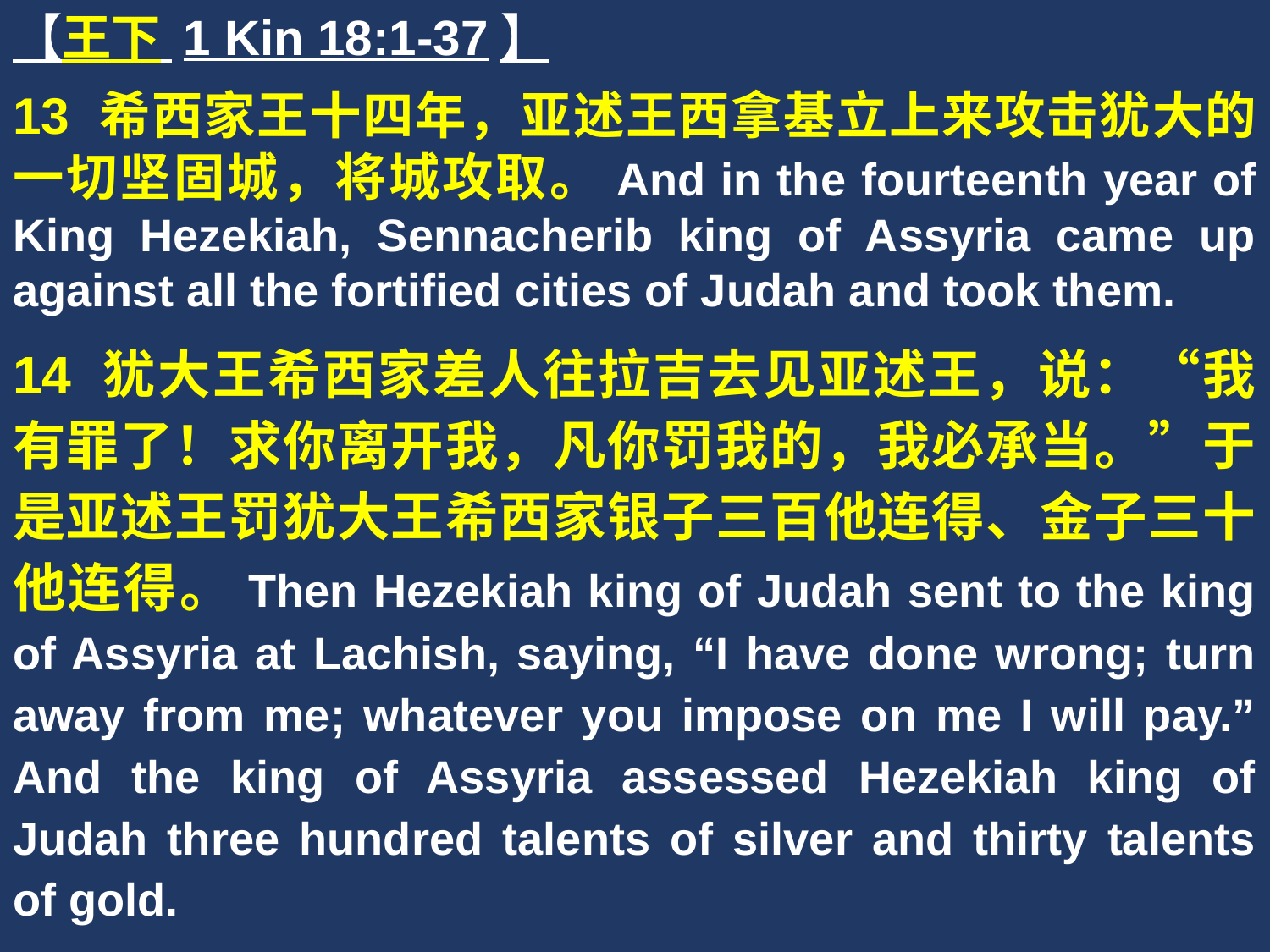

【王下 1 Kin 18:1-37】
13 希西家王十四年，亚述王西拿基立上来攻击犹大的一切坚固城，将城攻取。And in the fourteenth year of King Hezekiah, Sennacherib king of Assyria came up against all the fortified cities of Judah and took them.
14 犹大王希西家差人往拉吉去见亚述王，说：“我有罪了！求你离开我，凡你罚我的，我必承当。”于是亚述王罚犹大王希西家银子三百他连得、金子三十他连得。Then Hezekiah king of Judah sent to the king of Assyria at Lachish, saying, “I have done wrong; turn away from me; whatever you impose on me I will pay.” And the king of Assyria assessed Hezekiah king of Judah three hundred talents of silver and thirty talents of gold.